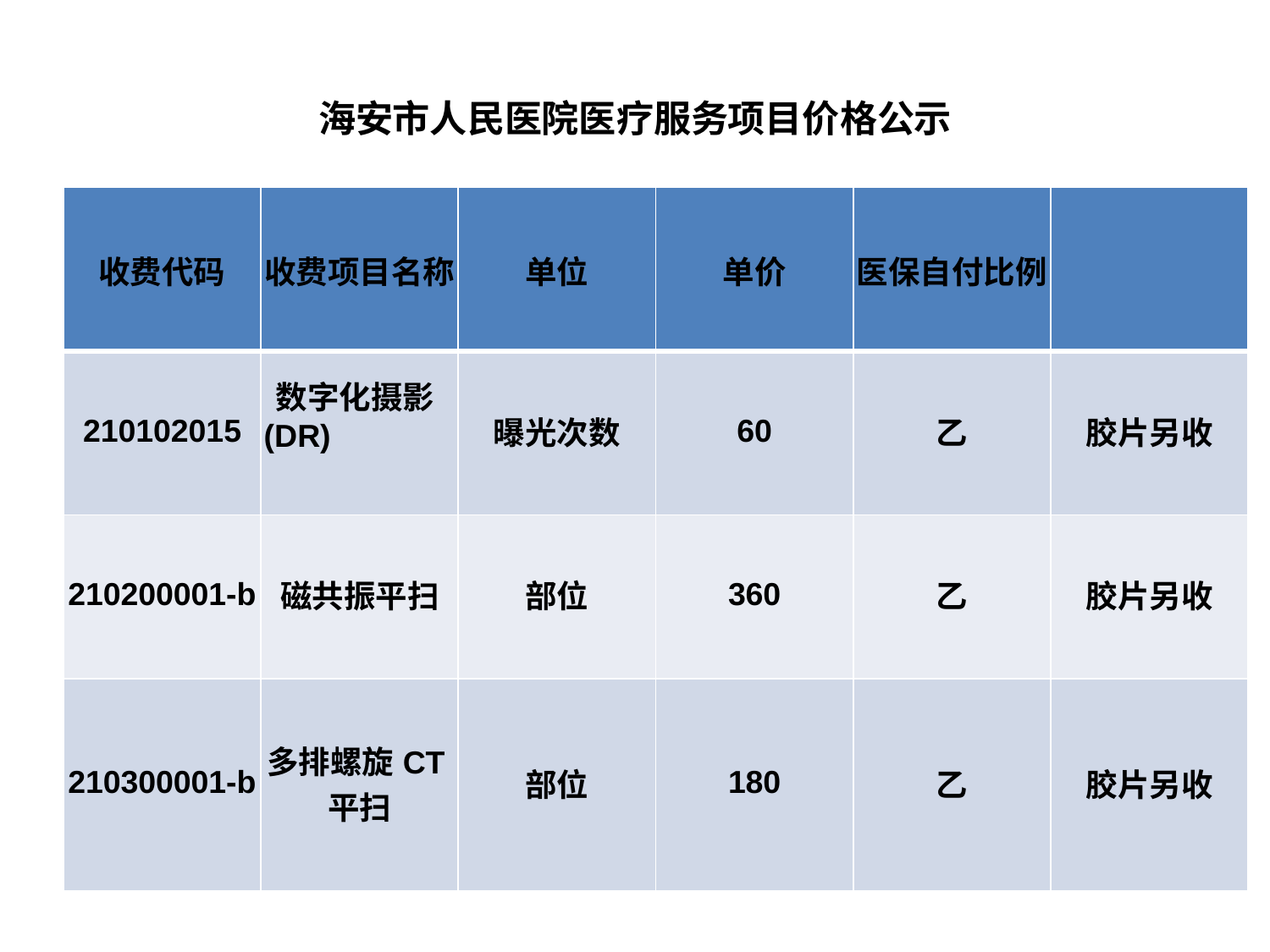

# 海安市人民医院医疗服务项目价格公示
| 收费代码 | 收费项目名称 | 单位 | 单价 | 医保自付比例 |  |
| --- | --- | --- | --- | --- | --- |
| 210102015 | 数字化摄影(DR) | 曝光次数 | 60 | 乙 | 胶片另收 |
| 210200001-b | 磁共振平扫 | 部位 | 360 | 乙 | 胶片另收 |
| 210300001-b | 多排螺旋CT平扫 | 部位 | 180 | 乙 | 胶片另收 |